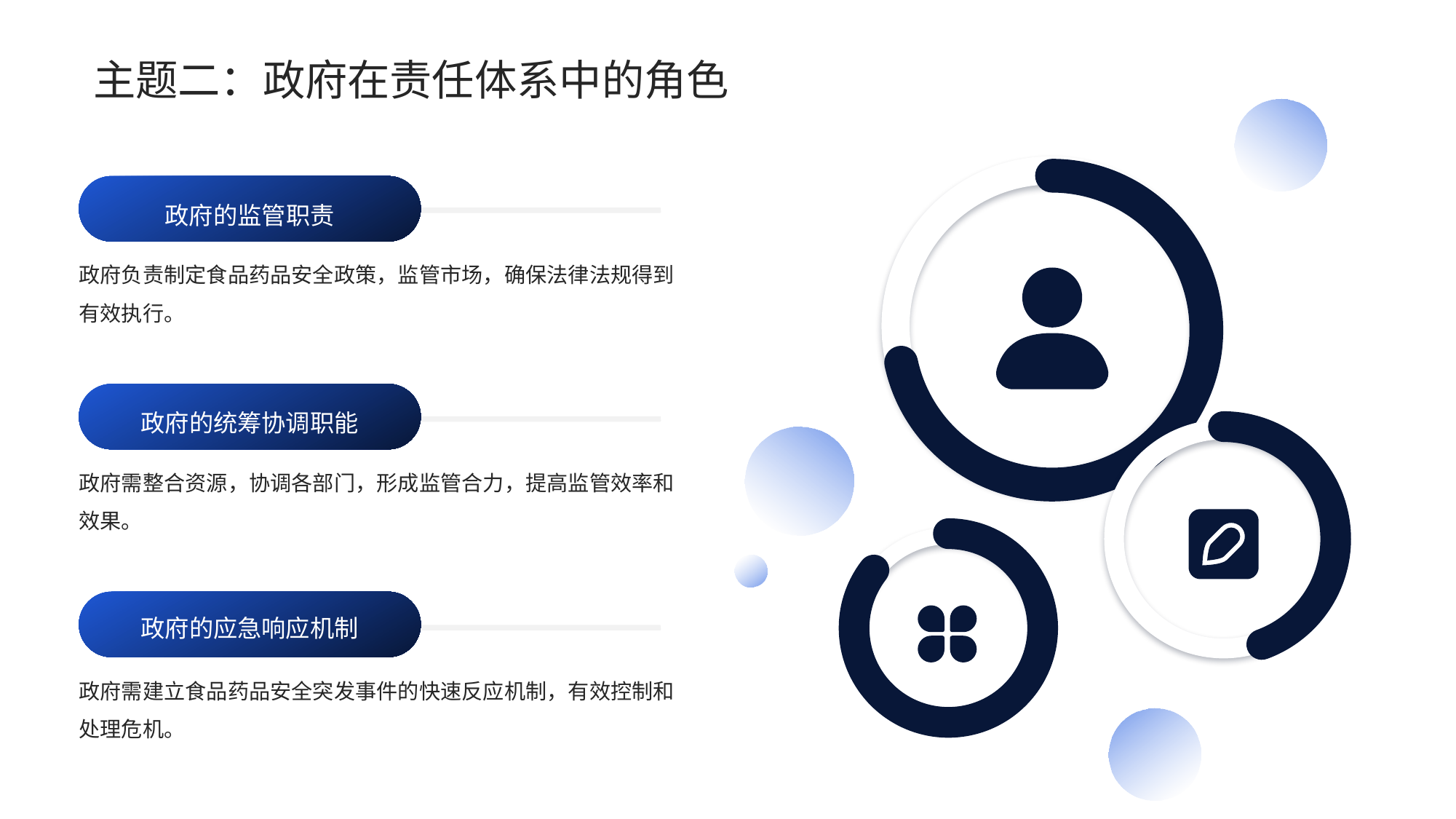

主题二：政府在责任体系中的角色

政府的监管职责

政府负责制定食品药品安全政策，监管市场，确保法律法规得到有效执行。

政府的统筹协调职能

政府需整合资源，协调各部门，形成监管合力，提高监管效率和效果。

政府的应急响应机制

政府需建立食品药品安全突发事件的快速反应机制，有效控制和处理危机。